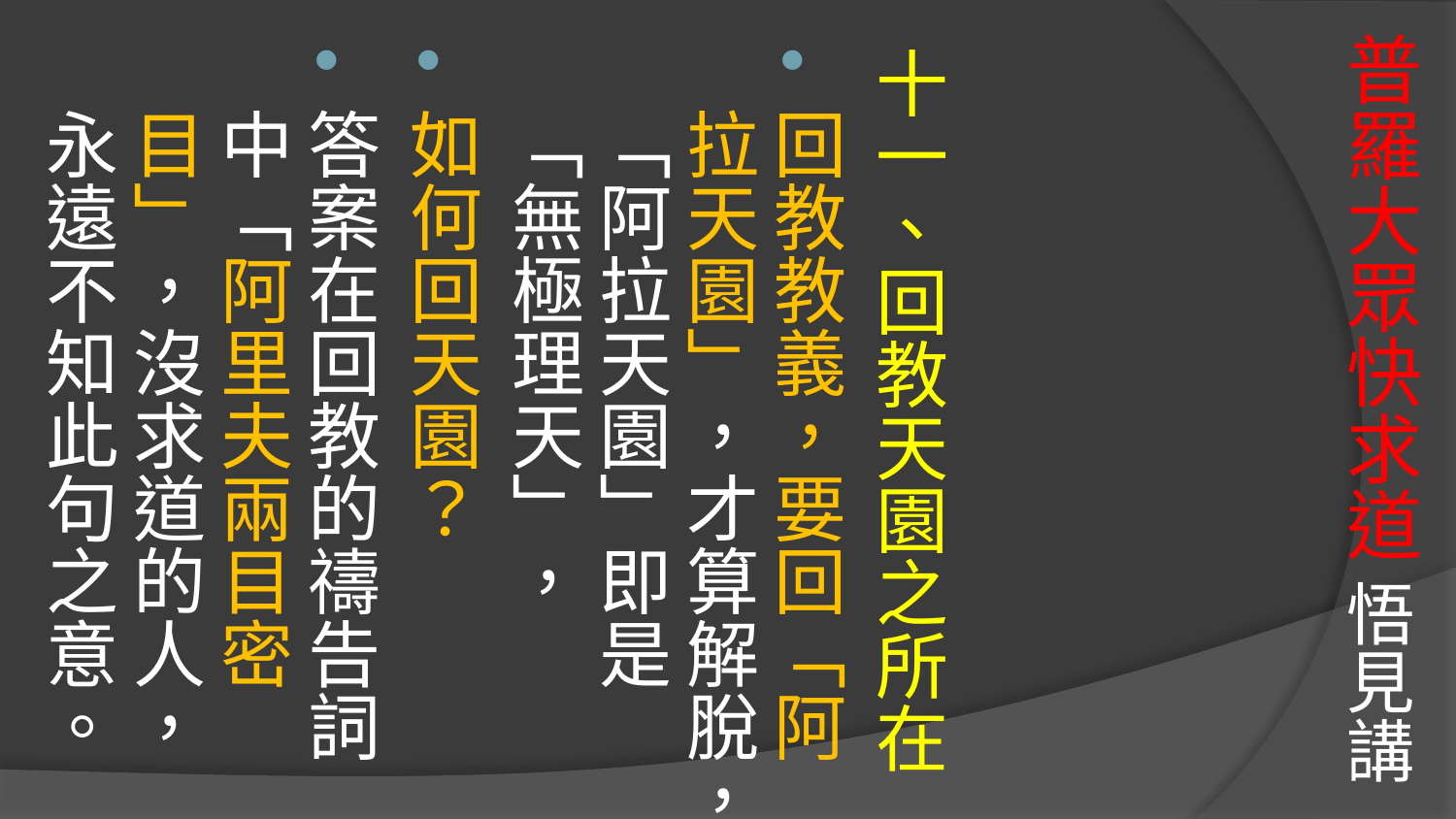

# 普羅大眾快求道 悟見講
十一、回教天園之所在
回教教義，要回「阿拉天園」，才算解脫，「阿拉天園」即是「無極理天」，
如何回天園？
答案在回教的禱告詞中「阿里夫兩目密目」，沒求道的人，永遠不知此句之意。